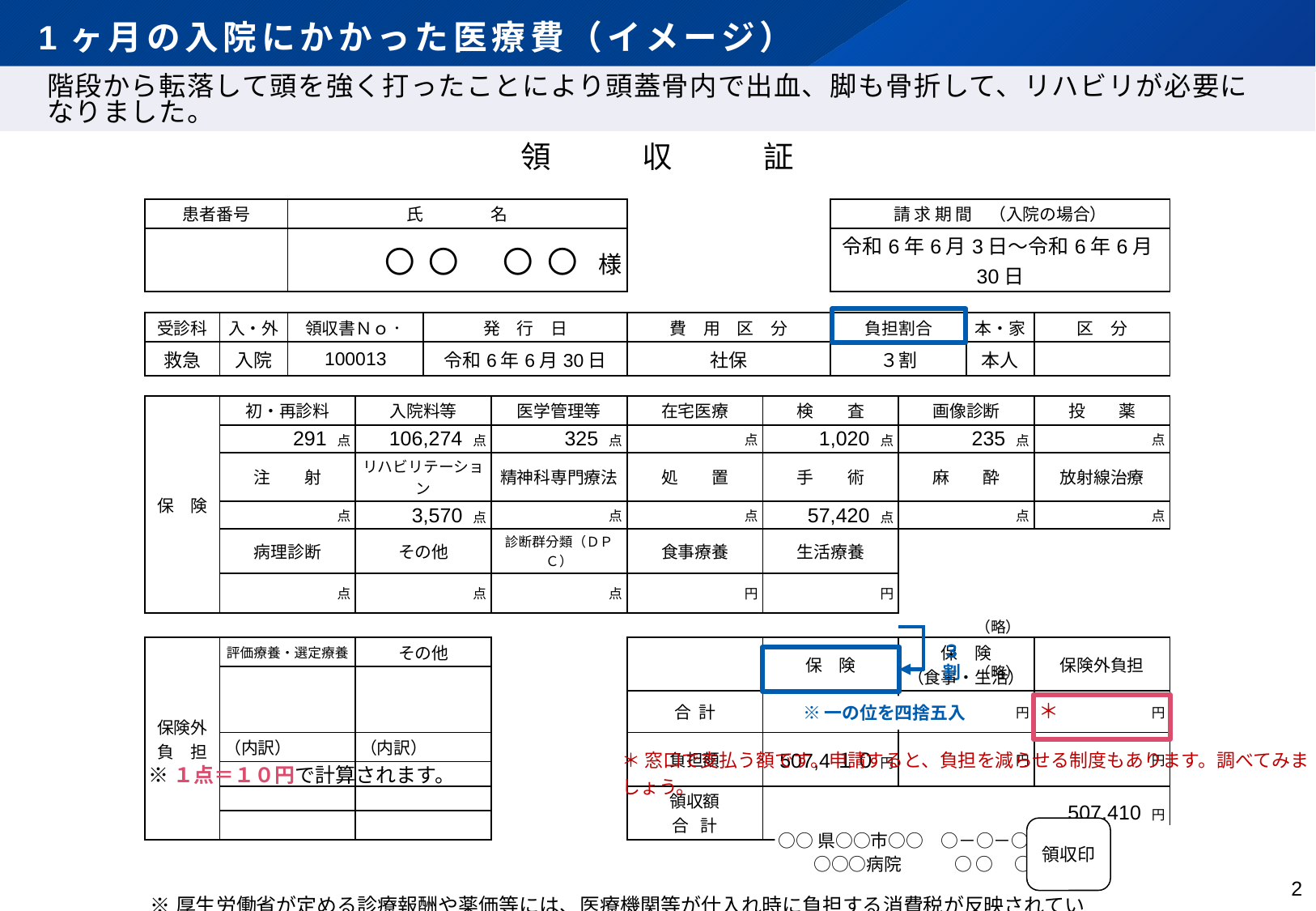

# 1ヶ月の入院にかかった医療費（イメージ）
階段から転落して頭を強く打ったことにより頭蓋骨内で出血、脚も骨折して、リハビリが必要になりました。
| 領　　　収　　　証 |  |  |  |  |  |  |  |  |  |  |  |  |  |  |
| --- | --- | --- | --- | --- | --- | --- | --- | --- | --- | --- | --- | --- | --- | --- |
|  |  |  |  |  |  |  |  |  |  |  |  |  |  |  |
| 患者番号 |  | 氏　　　　名 |  |  |  |  |  |  |  | 請 求 期 間　（入院の場合） |  |  |  |  |
|  |  | 〇 〇 　〇 〇 様 |  |  |  |  |  |  |  | 令和6年6月3日～令和6年6月30日 |  |  |  |  |
|  |  |  |  |  |  |  |  |  |  |  |  |  |  |  |
|  |  |  |  |  |  |  |  |  |  |  |  |  |  |  |
| 受診科 | 入・外 | 領収書Ｎｏ． |  | 発　行　日 |  |  | 費　用　区　分 |  |  | 負担割合 |  | 本・家 | 区　分 |  |
| 救急 | 入院 | 100013 |  | 令和6年6月30日 |  |  | 社保 |  |  | ３割 |  | 本人 |  |  |
|  |  |  |  |  |  |  |  |  |  |  |  |  |  |  |
| 保　険 | 初・再診料 |  | 入院料等 |  | 医学管理等 |  | 在宅医療 |  | 検　　査 |  | 画像診断 |  | 投　　薬 |  |
|  | 291 点 |  | 106,274 点 |  | 325 点 |  | 点 |  | 1,020 点 |  | 235 点 |  | 点 |  |
|  | 注　　射 |  | リハビリテーション |  | 精神科専門療法 |  | 処　　置 |  | 手　　術 |  | 麻　　酔 |  | 放射線治療 |  |
|  | 点 |  | 3,570 点 |  | 点 |  | 点 |  | 57,420 点 |  | 点 |  | 点 |  |
|  | 病理診断 |  | その他 |  | 診断群分類（ＤＰＣ） |  | 食事療養 |  | 生活療養 |  |  |  |  |  |
|  | 点 |  | 点 |  | 点 |  | 円 |  | 円 |  |  |  |  |  |
|  |  |  |  |  |  |  |  |  |  |  |  |  |  |  |
|  |  |  |  |  |  |  |  |  |  |  |  |  |  |  |
| 保険外 負　担 | 評価療養・選定療養 |  | その他 |  |  |  |  |  | 保　険 |  | 保　険 （食事・生活） |  | 保険外負担 |  |
|  |  |  |  |  |  |  |  |  |  |  |  |  |  |  |
|  |  |  |  |  |  |  | 合 計 |  | 1,691,350 円 |  | 円 |  | 円 |  |
|  |  |  |  |  |  |  |  |  |  |  |  |  |  |  |
|  | （内訳） |  | （内訳） |  |  |  | 負担額 |  | 507,4１０ 円 |  | 円 |  | 円 |  |
|  |  |  |  |  |  |  |  |  |  |  |  |  |  |  |
|  |  |  |  |  |  |  | 領収額 合 計 |  | 507,410 円 |  |  |  |  |  |
|  |  |  |  |  |  |  |  |  |  |  |  |  |  |  |
|  |  |  |  |  |  |  |  |  |  |  |  |  |  |  |
|  |  |  |  |  |  |  |  |  |  |  |  |  |  |  |
| ※厚生労働省が定める診療報酬や薬価等には、医療機関等が仕入れ時に負担する消費税が反映されています。 |  |  |  |  |  |  |  |  |  |  |  |  |  |  |
|  |  |  |  |  |  |  |  |  |  |  |  |  |  |  |
|  |  |  |  |  |  |  |  |  |  |  |  |  |  |  |
|  |  |  |  |  |  |  |  |  |  |  |  |  |  |  |
|  |  |  |  |  |  |  |  |  |  |  |  |  |  |  |

（略）
３割

（略）
＊

※一の位を四捨五入
＊ 窓口で支払う額です。申請すると、負担を減らせる制度もあります。調べてみましょう。
※１点＝１０円で計算されます。
領収印
○○県○○市○○　○－○－○
　　○○○病院　　　○ ○　 ○ ○
2